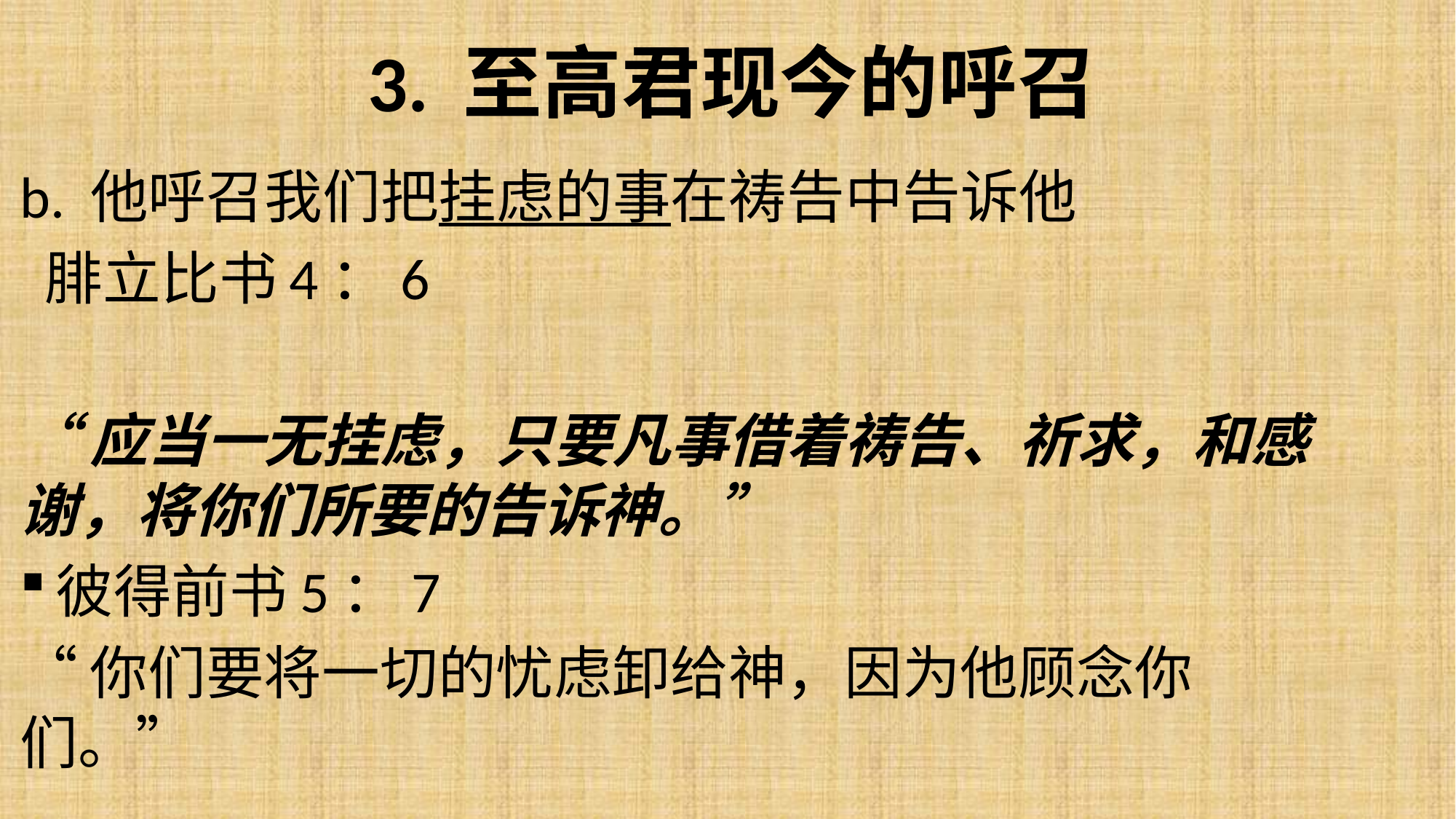

# 3. 至高君现今的呼召
b. 他呼召我们把挂虑的事在祷告中告诉他
 腓立比书4：6

“应当一无挂虑，只要凡事借着祷告、祈求，和感谢，将你们所要的告诉神。”
彼得前书5：7
“你们要将一切的忧虑卸给神，因为他顾念你们。”